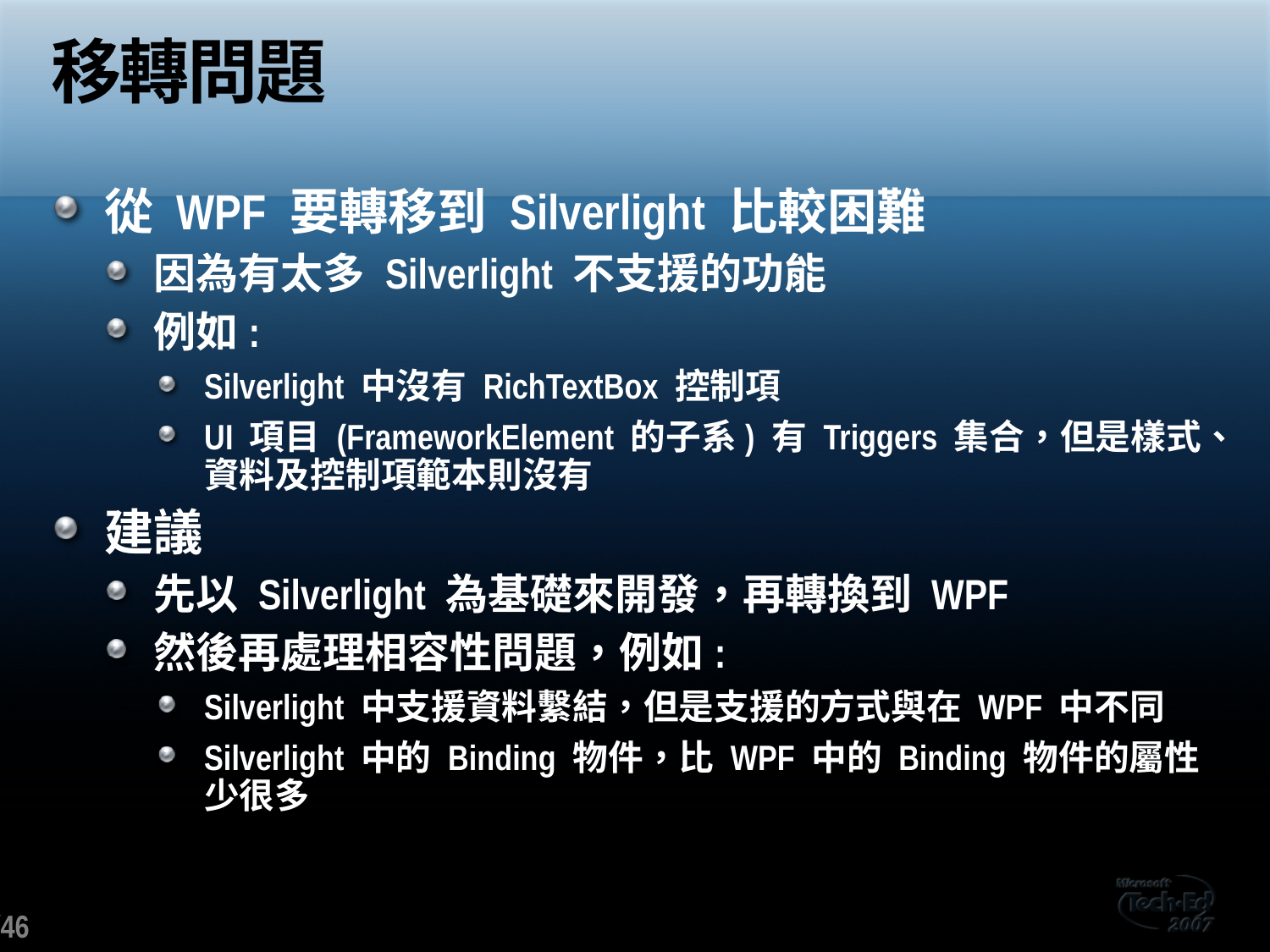

# 移轉問題
從 WPF 要轉移到 Silverlight 比較困難
因為有太多 Silverlight 不支援的功能
例如:
Silverlight 中沒有 RichTextBox 控制項
UI 項目 (FrameworkElement 的子系) 有 Triggers 集合，但是樣式、資料及控制項範本則沒有
建議
先以 Silverlight 為基礎來開發，再轉換到 WPF
然後再處理相容性問題，例如:
Silverlight 中支援資料繫結，但是支援的方式與在 WPF 中不同
Silverlight 中的 Binding 物件，比 WPF 中的 Binding 物件的屬性少很多